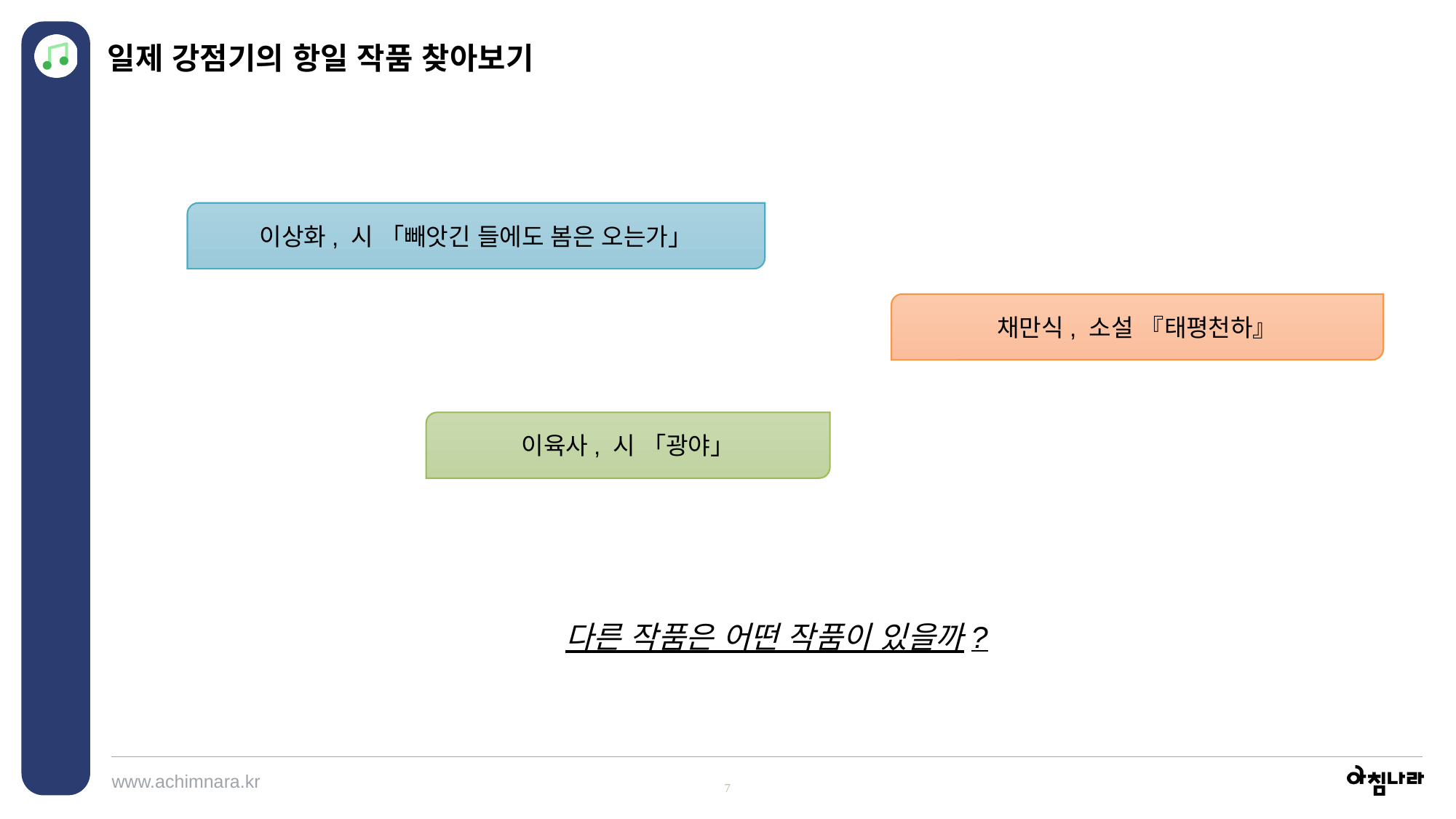

일제 강점기의 항일 작품 찾아보기
이상화, 시 「빼앗긴 들에도 봄은 오는가」
채만식, 소설 『태평천하』
이육사, 시 「광야」
다른 작품은 어떤 작품이 있을까?
7